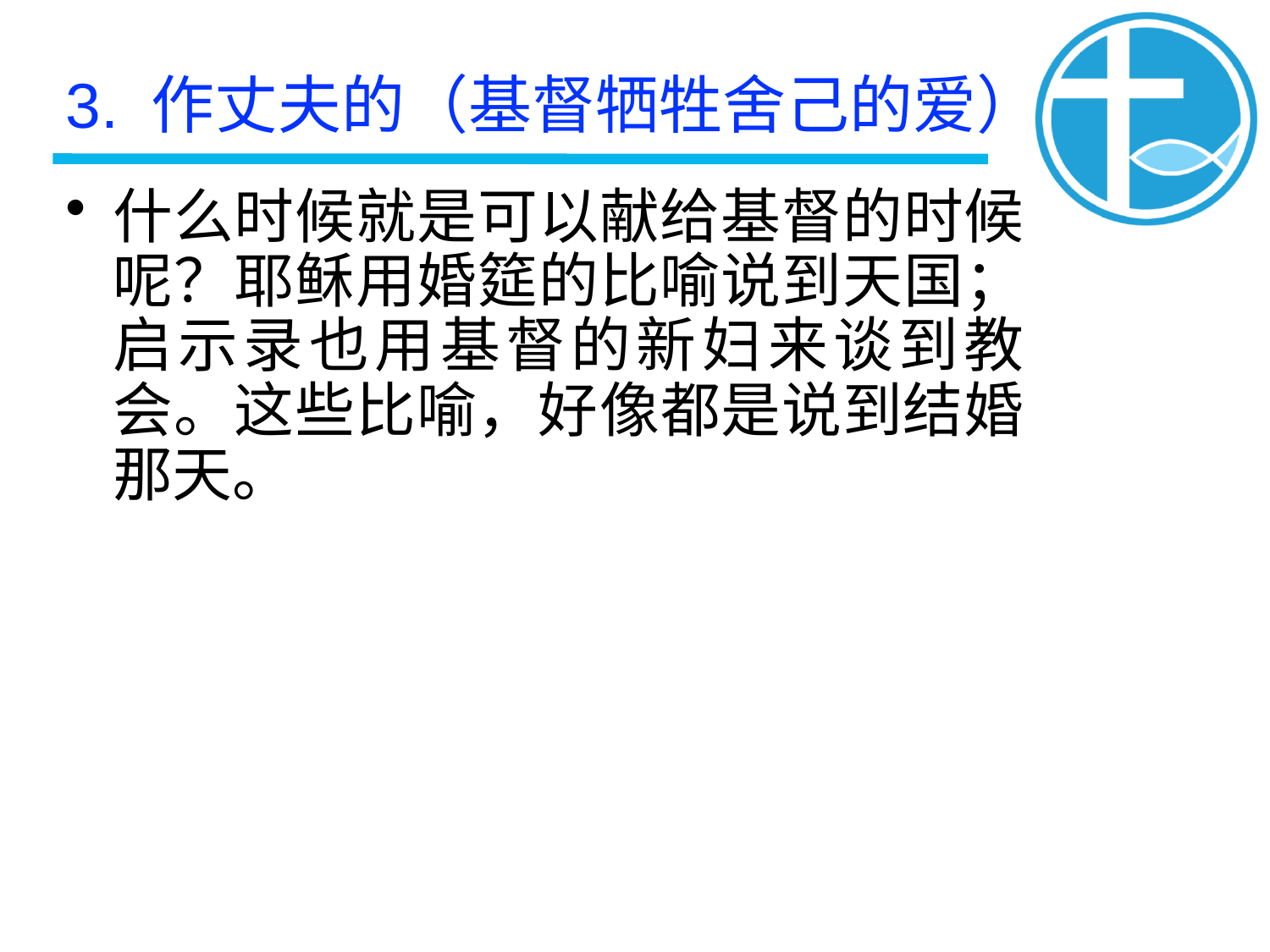

3. 作丈夫的（基督牺牲舍己的爱）
什么时候就是可以献给基督的时候呢？耶稣用婚筵的比喻说到天国；启示录也用基督的新妇来谈到教会。这些比喻，好像都是说到结婚那天。